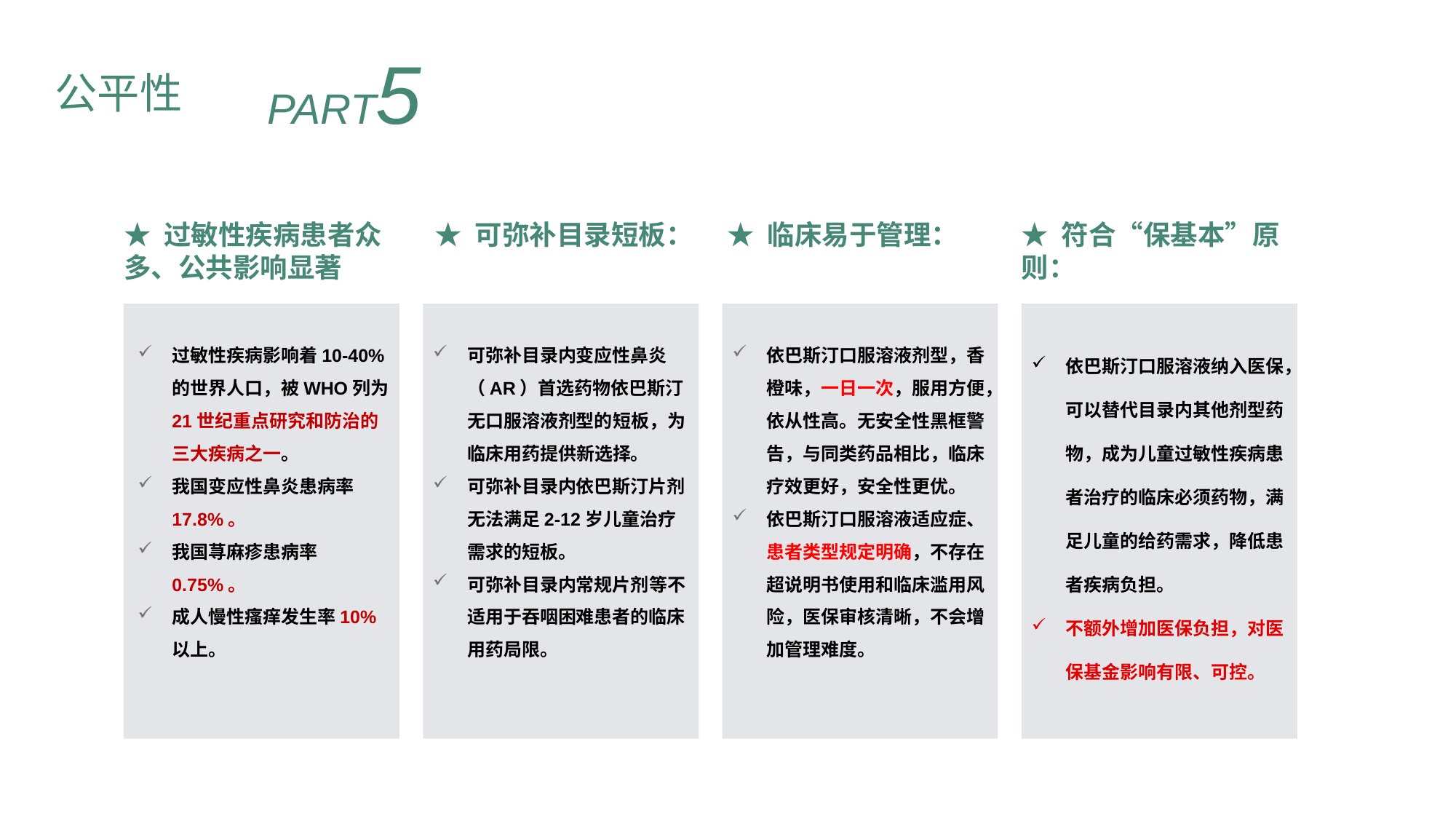

By  Yushen
PART5
公平性
★ 过敏性疾病患者众多、公共影响显著

过敏性疾病影响着10-40%的世界人口，被WHO列为21世纪重点研究和防治的三大疾病之一。
我国变应性鼻炎患病率17.8%。
我国荨麻疹患病率0.75%。
成人慢性瘙痒发生率10%以上。
★ 可弥补目录短板：

★ 临床易于管理：

★ 符合“保基本”原则：

可弥补目录内变应性鼻炎（AR）首选药物依巴斯汀无口服溶液剂型的短板，为临床用药提供新选择。
可弥补目录内依巴斯汀片剂无法满足2-12岁儿童治疗需求的短板。
可弥补目录内常规片剂等不适用于吞咽困难患者的临床用药局限。

依巴斯汀口服溶液剂型，香橙味，一日一次，服用方便，依从性高。无安全性黑框警告，与同类药品相比，临床疗效更好，安全性更优。
依巴斯汀口服溶液适应症、患者类型规定明确，不存在超说明书使用和临床滥用风险，医保审核清晰，不会增加管理难度。

依巴斯汀口服溶液纳入医保，可以替代目录内其他剂型药物，成为儿童过敏性疾病患者治疗的临床必须药物，满足儿童的给药需求，降低患者疾病负担。
不额外增加医保负担，对医保基金影响有限、可控。